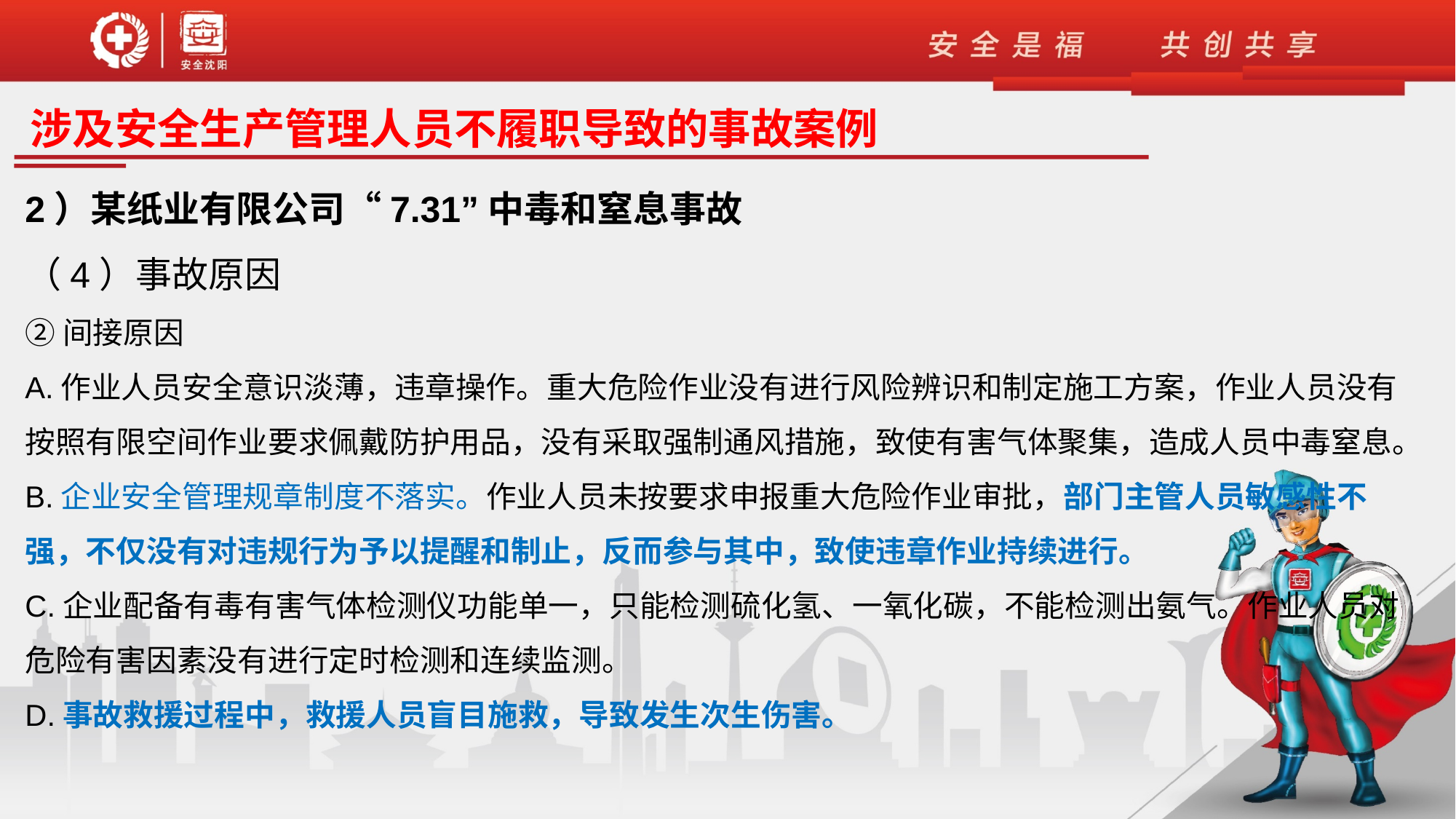

涉及安全生产管理人员不履职导致的事故案例

2）某纸业有限公司“7.31”中毒和窒息事故
（4）事故原因
②间接原因
A.作业人员安全意识淡薄，违章操作。重大危险作业没有进行风险辨识和制定施工方案，作业人员没有按照有限空间作业要求佩戴防护用品，没有采取强制通风措施，致使有害气体聚集，造成人员中毒窒息。
B.企业安全管理规章制度不落实。作业人员未按要求申报重大危险作业审批，部门主管人员敏感性不强，不仅没有对违规行为予以提醒和制止，反而参与其中，致使违章作业持续进行。
C.企业配备有毒有害气体检测仪功能单一，只能检测硫化氢、一氧化碳，不能检测出氨气。作业人员对危险有害因素没有进行定时检测和连续监测。
D.事故救援过程中，救援人员盲目施救，导致发生次生伤害。